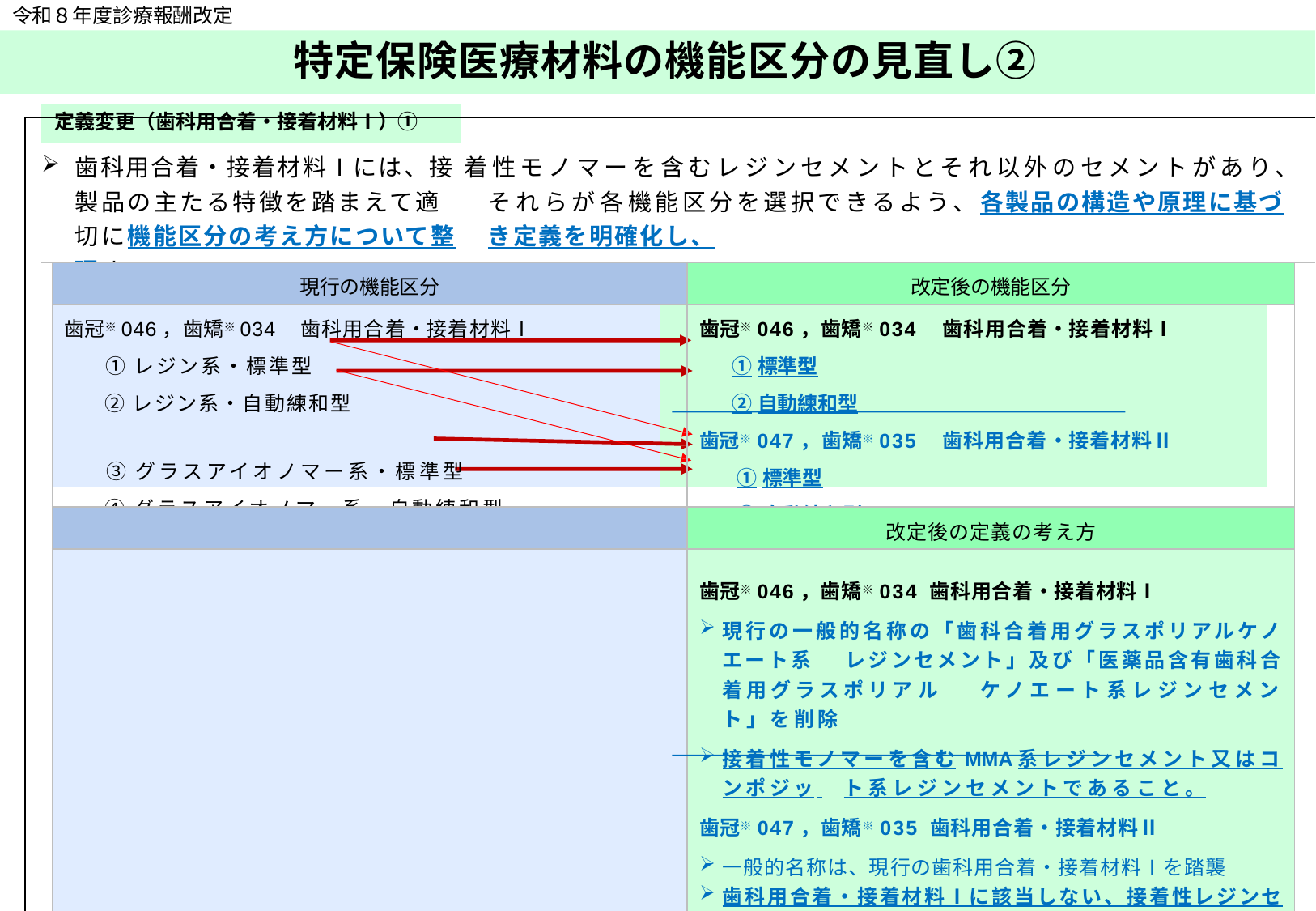

令和８年度診療報酬改定

# 特定保険医療材料の機能区分の見直し②
|  |  |  |  |  |  |
| --- | --- | --- | --- | --- | --- |
|  | 定義変更（歯科用合着・接着材料Ⅰ）① |  |  |  |  |
|  | 歯科用合着・接着材料Ⅰには、接 製品の主たる特徴を踏まえて適切に機能区分の考え方について整理する |  | 着性モノマーを含むレジンセメントとそれ以外のセメントがあり、それらが各機能区分を選択できるよう、各製品の構造や原理に基づき定義を明確化し、 。 |  |  |
|  |  | 現行の機能区分 |  | 改定後の機能区分 |  |
|  |  | 歯冠※046，歯矯※034 歯科用合着・接着材料Ⅰ ①レジン系・標準型 ②レジン系・自動練和型 ③グラスアイオノマー系・標準型 ➃グラスアイオノマー系・自動練和型 |  | 歯冠※046，歯矯※034 歯科用合着・接着材料Ⅰ ①標準型 ②自動練和型 歯冠※047，歯矯※035 歯科用合着・接着材料Ⅱ ①標準型 ②自動練和型 |  |
|  |  |  |  | 改定後の定義の考え方 |  |
|  |  |  |  | 歯冠※046，歯矯※034 歯科用合着・接着材料Ⅰ 現行の一般的名称の「歯科合着用グラスポリアルケノエート系 レジンセメント」及び「医薬品含有歯科合着用グラスポリアル ケノエート系レジンセメント」を削除 接着性モノマーを含むMMA系レジンセメント又はコンポジッ ト系レジンセメントであること。 歯冠※047，歯矯※035 歯科用合着・接着材料Ⅱ 一般的名称は、現行の歯科用合着・接着材料Ⅰを踏襲 歯科用合着・接着材料Ⅰに該当しない、接着性レジンセメン ト又は接着性グラスアイノマー系レジンセメントであること。 |  |
| ※ 歯冠：歯科点数表の第２章第１２部に規定する特定保険医療材料 ※ 歯矯：歯科点数表の第２章第１３部に規定する特定保険医療材料 95 |  |  |  |  |  |